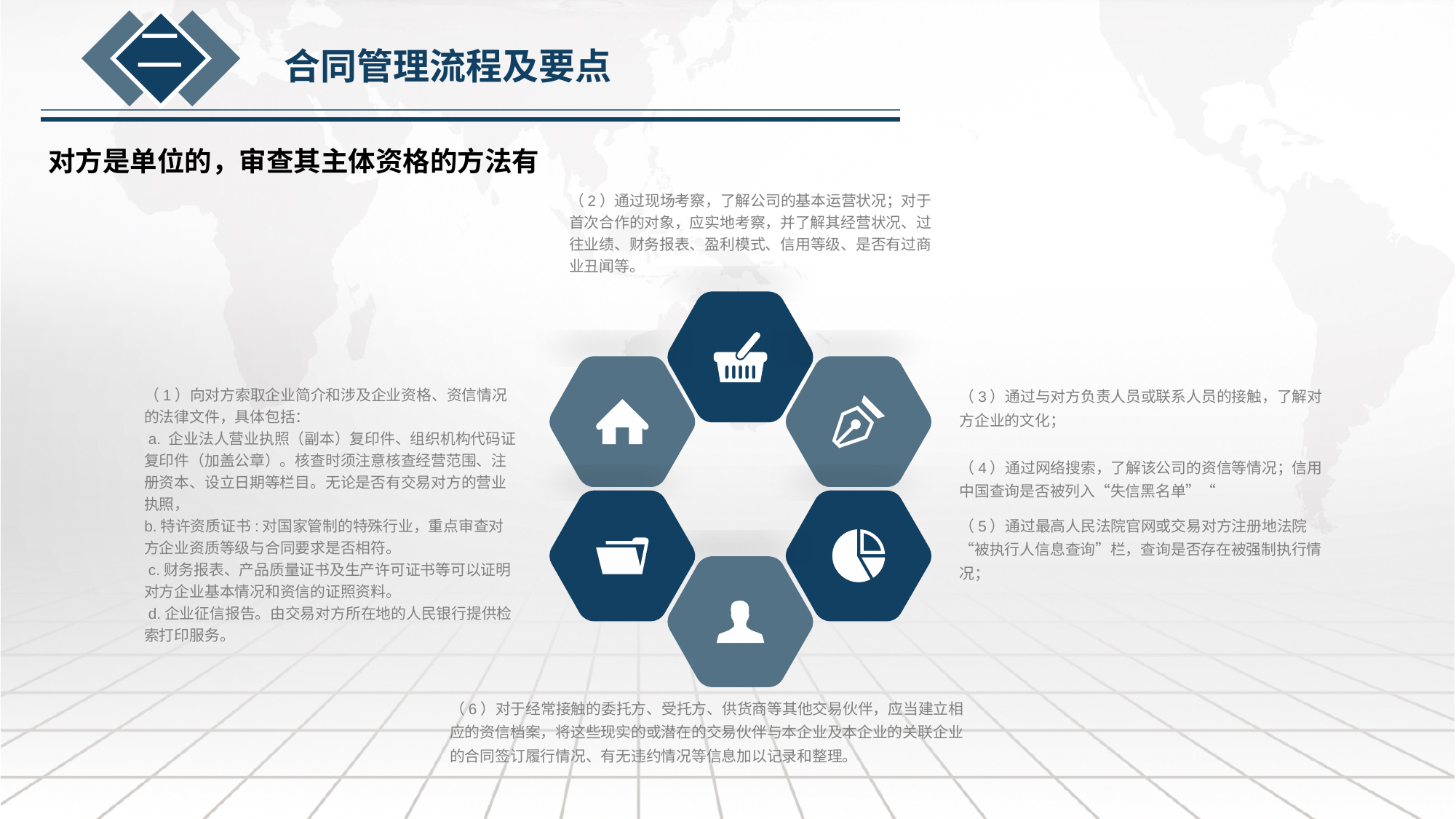

二

合同管理流程及要点
对方是单位的，审查其主体资格的方法有
（2）通过现场考察，了解公司的基本运营状况；对于首次合作的对象，应实地考察，并了解其经营状况、过往业绩、财务报表、盈利模式、信用等级、是否有过商业丑闻等。

（1）向对方索取企业简介和涉及企业资格、资信情况的法律文件，具体包括：
 a. 企业法人营业执照（副本）复印件、组织机构代码证复印件（加盖公章）。核查时须注意核查经营范围、注册资本、设立日期等栏目。无论是否有交易对方的营业执照，
b.特许资质证书:对国家管制的特殊行业，重点审查对方企业资质等级与合同要求是否相符。
 c.财务报表、产品质量证书及生产许可证书等可以证明对方企业基本情况和资信的证照资料。
 d.企业征信报告。由交易对方所在地的人民银行提供检索打印服务。

（3）通过与对方负责人员或联系人员的接触，了解对方企业的文化；

（4）通过网络搜索，了解该公司的资信等情况；信用中国查询是否被列入“失信黑名单”“

（5）通过最高人民法院官网或交易对方注册地法院“被执行人信息查询”栏，查询是否存在被强制执行情况；

（6）对于经常接触的委托方、受托方、供货商等其他交易伙伴，应当建立相应的资信档案，将这些现实的或潜在的交易伙伴与本企业及本企业的关联企业的合同签订履行情况、有无违约情况等信息加以记录和整理。